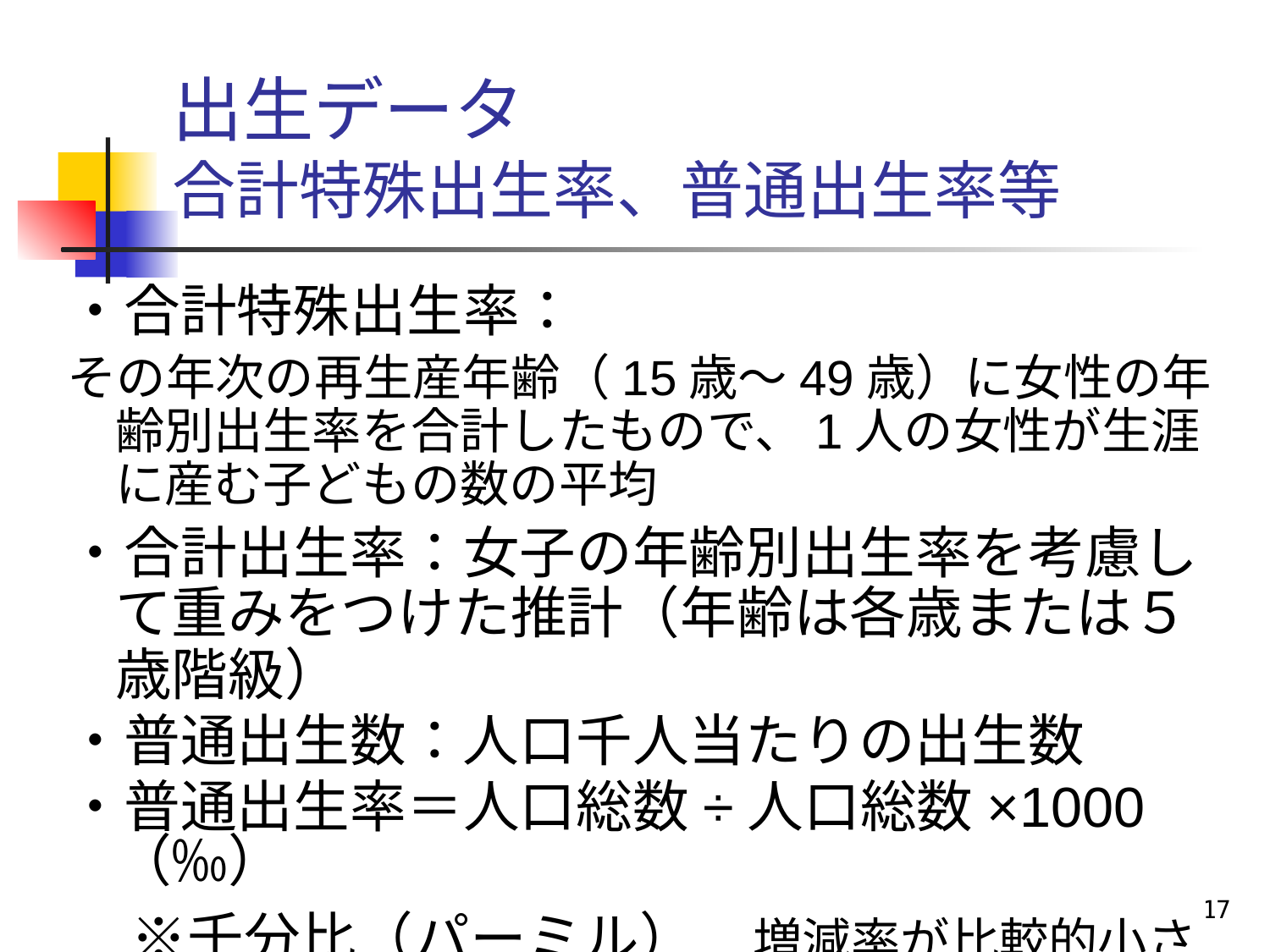

# 出生データ 合計特殊出生率、普通出生率等
・合計特殊出生率：
その年次の再生産年齢（15歳～49歳）に女性の年齢別出生率を合計したもので、1人の女性が生涯に産む子どもの数の平均
・合計出生率：女子の年齢別出生率を考慮して重みをつけた推計（年齢は各歳または５歳階級）
・普通出生数：人口千人当たりの出生数
・普通出生率＝人口総数÷人口総数×1000（‰）
　※千分比（パーミル）　増減率が比較的小さい比較

17